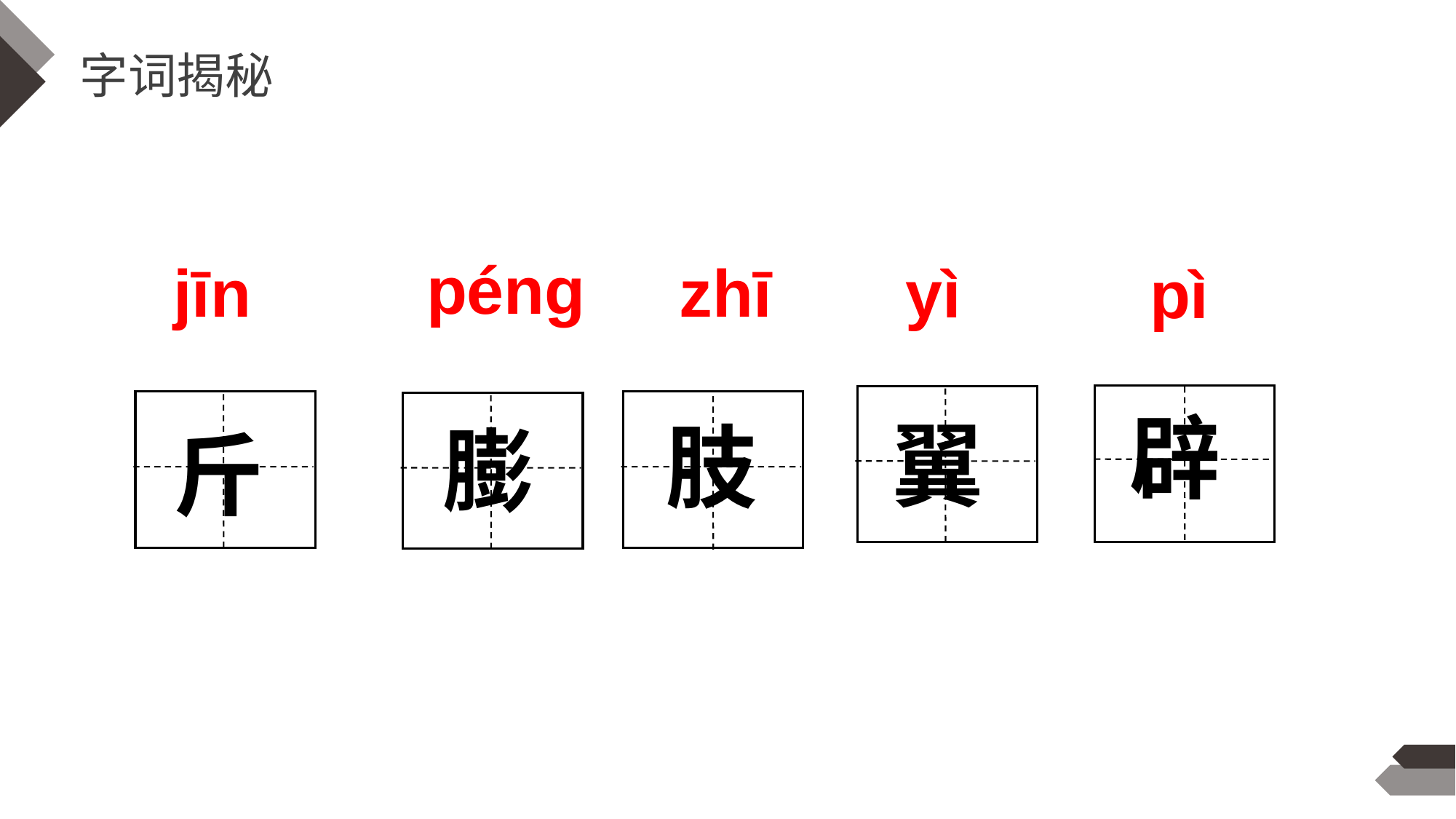

字词揭秘
péng
jīn
zhī
yì
pì

辟
翼
肢
膨
斤